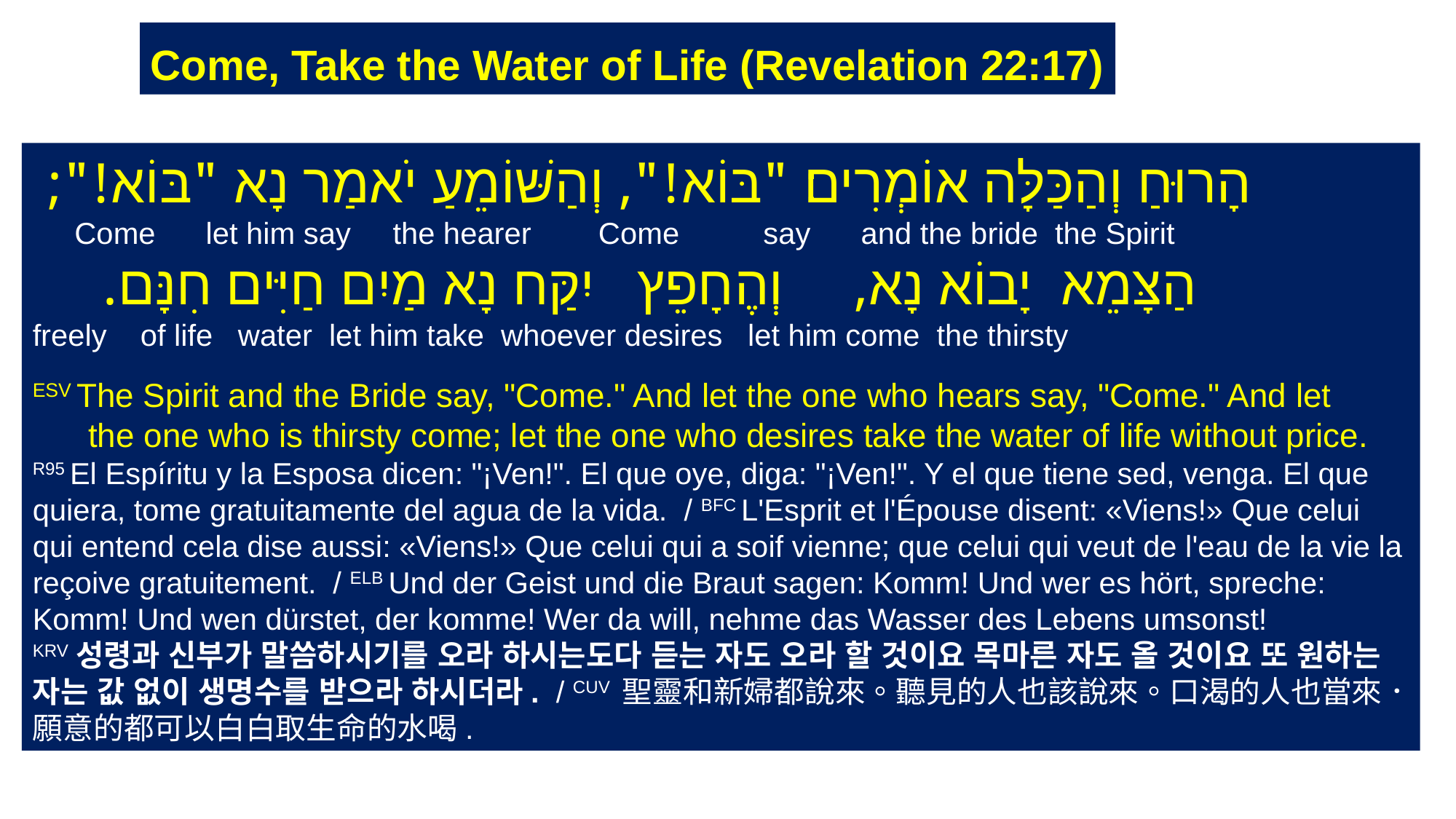

Come, Take the Water of Life (Revelation 22:17)
      הָרוּחַ וְהַכַּלָּה אוֹמְרִים׃ "בּוֹא!", וְהַשּׁוֹמֵעַ יֹאמַר נָא "בּוֹא!";
     Come      let him say     the hearer        Come          say      and the bride  the Spirit
הַצָּמֵא  יָבוֹא נָא,     וְהֶחָפֵץ   יִקַּח נָא מַיִם חַיִּים חִנָּם.
           freely    of life   water  let him take  whoever desires   let him come  the thirsty

ESV The Spirit and the Bride say, "Come." And let the one who hears say, "Come." And let
      the one who is thirsty come; let the one who desires take the water of life without price.
R95 El Espíritu y la Esposa dicen: "¡Ven!". El que oye, diga: "¡Ven!". Y el que tiene sed, venga. El que quiera, tome gratuitamente del agua de la vida.  / BFC L'Esprit et l'Épouse disent: «Viens!» Que celui qui entend cela dise aussi: «Viens!» Que celui qui a soif vienne; que celui qui veut de l'eau de la vie la reçoive gratuitement.  / ELB Und der Geist und die Braut sagen: Komm! Und wer es hört, spreche: Komm! Und wen dürstet, der komme! Wer da will, nehme das Wasser des Lebens umsonst!
KRV성령과 신부가 말씀하시기를 오라 하시는도다 듣는 자도 오라 할 것이요 목마른 자도 올 것이요 또 원하는 자는 값 없이 생명수를 받으라 하시더라.  / CUV 聖靈和新婦都說來。聽見的人也該說來。口渴的人也當來．願意的都可以白白取生命的水喝.